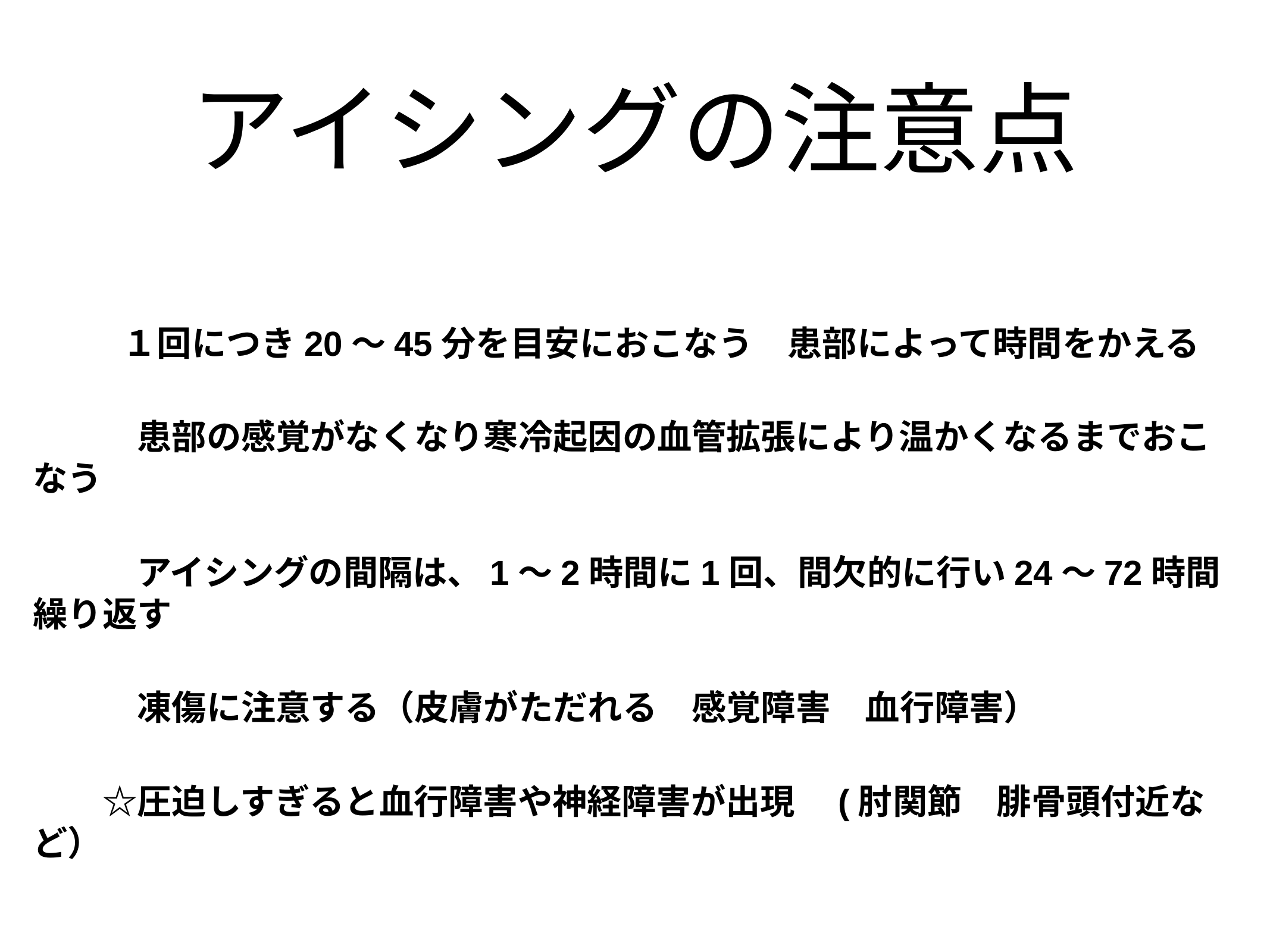

# アイシングの注意点
　　　　１回につき20～45分を目安におこなう　患部によって時間をかえる
　　　患部の感覚がなくなり寒冷起因の血管拡張により温かくなるまでおこなう
　　　アイシングの間隔は、1～2時間に1回、間欠的に行い24～72時間繰り返す
　　　凍傷に注意する（皮膚がただれる　感覚障害　血行障害）
　　☆圧迫しすぎると血行障害や神経障害が出現　(肘関節　腓骨頭付近など）